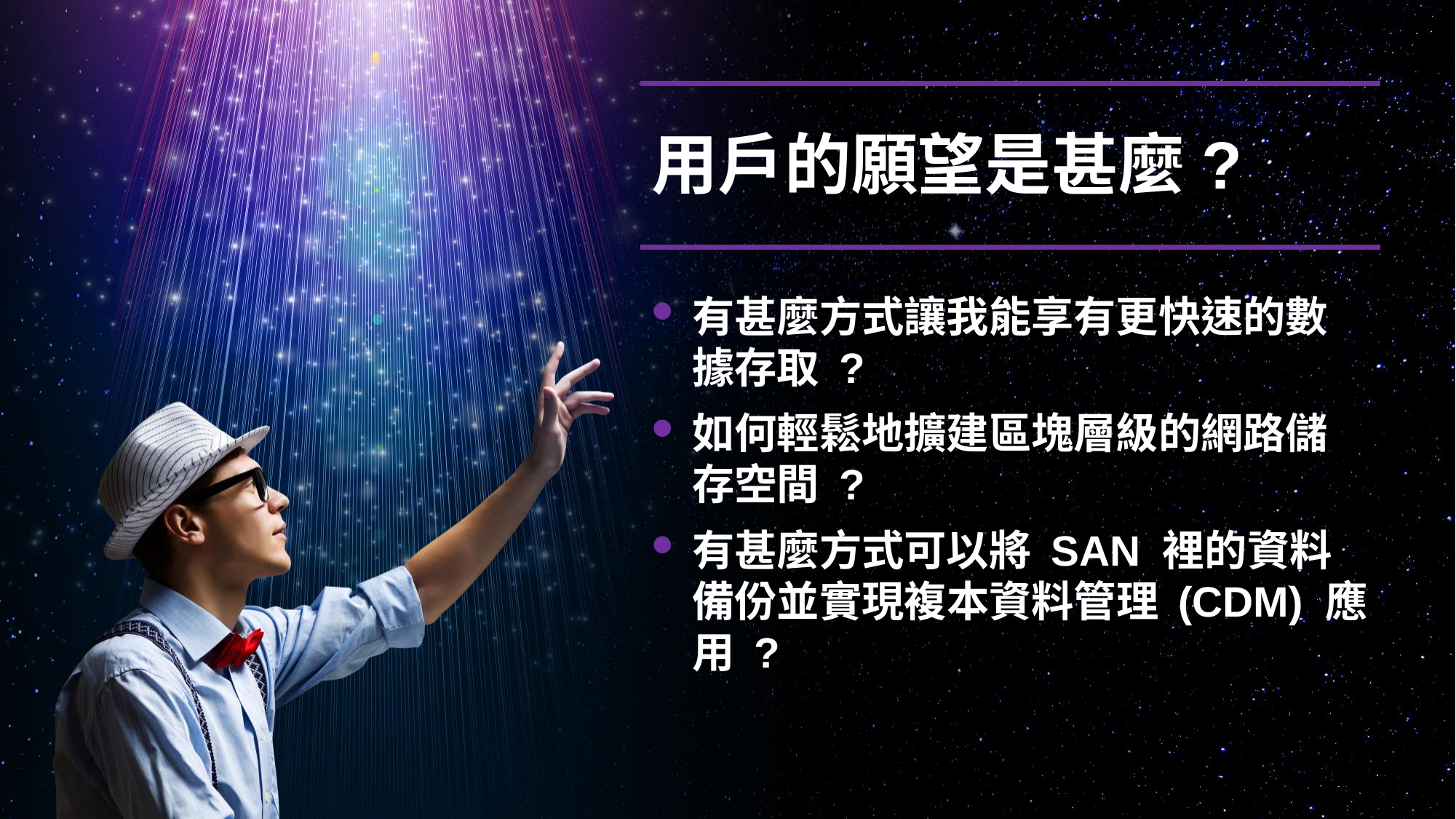

# 用戶的願望是甚麼?
有甚麼方式讓我能享有更快速的數據存取 ?
如何輕鬆地擴建區塊層級的網路儲存空間 ?
有甚麼方式可以將 SAN 裡的資料備份並實現複本資料管理 (CDM) 應用 ?